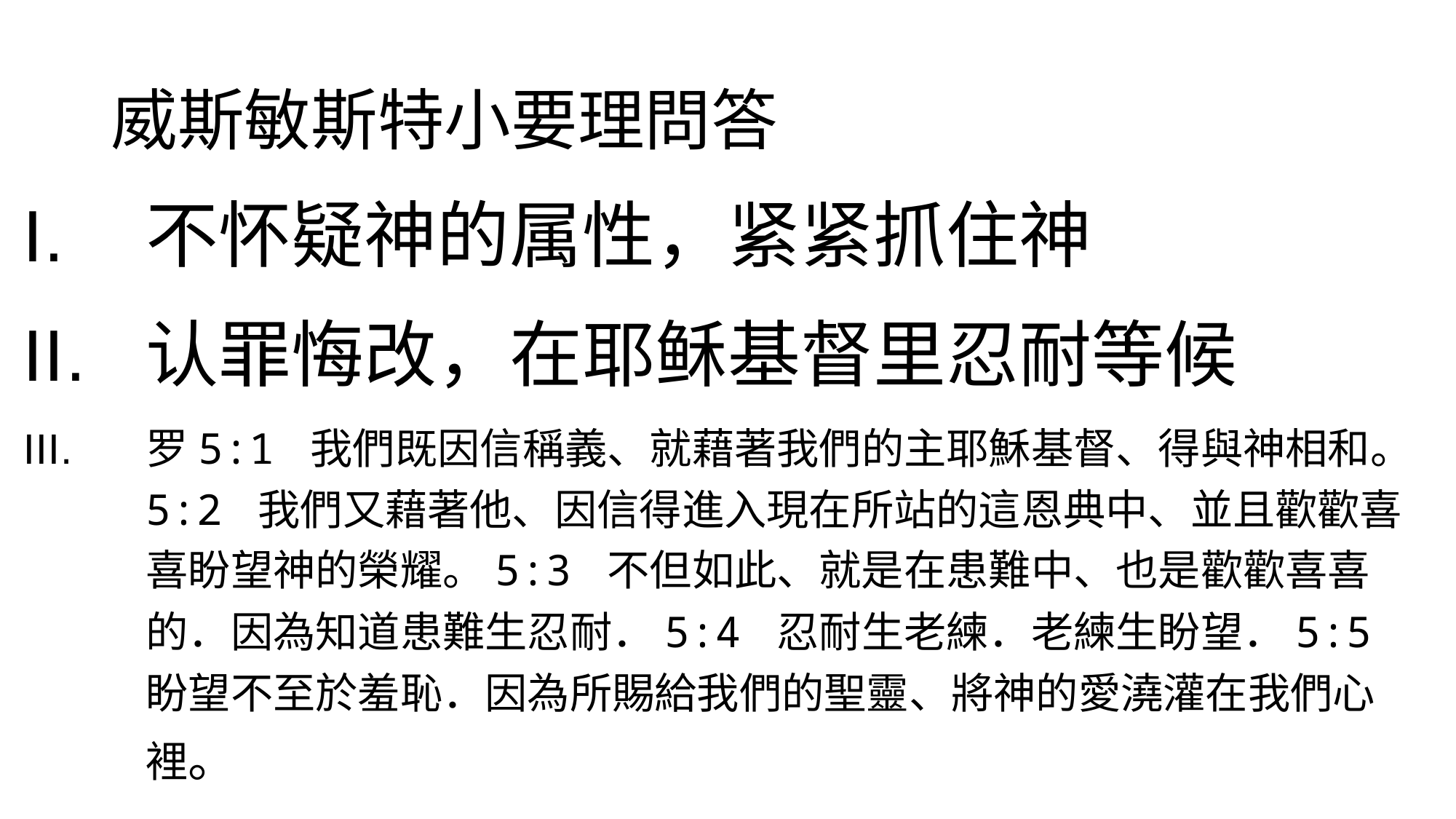

# 威斯敏斯特小要理問答
不怀疑神的属性，紧紧抓住神
认罪悔改，在耶稣基督里忍耐等候
罗5:1 我們既因信稱義、就藉著我們的主耶穌基督、得與神相和。5:2 我們又藉著他、因信得進入現在所站的這恩典中、並且歡歡喜喜盼望神的榮耀。5:3 不但如此、就是在患難中、也是歡歡喜喜的．因為知道患難生忍耐．5:4 忍耐生老練．老練生盼望．5:5 盼望不至於羞恥．因為所賜給我們的聖靈、將神的愛澆灌在我們心裡。